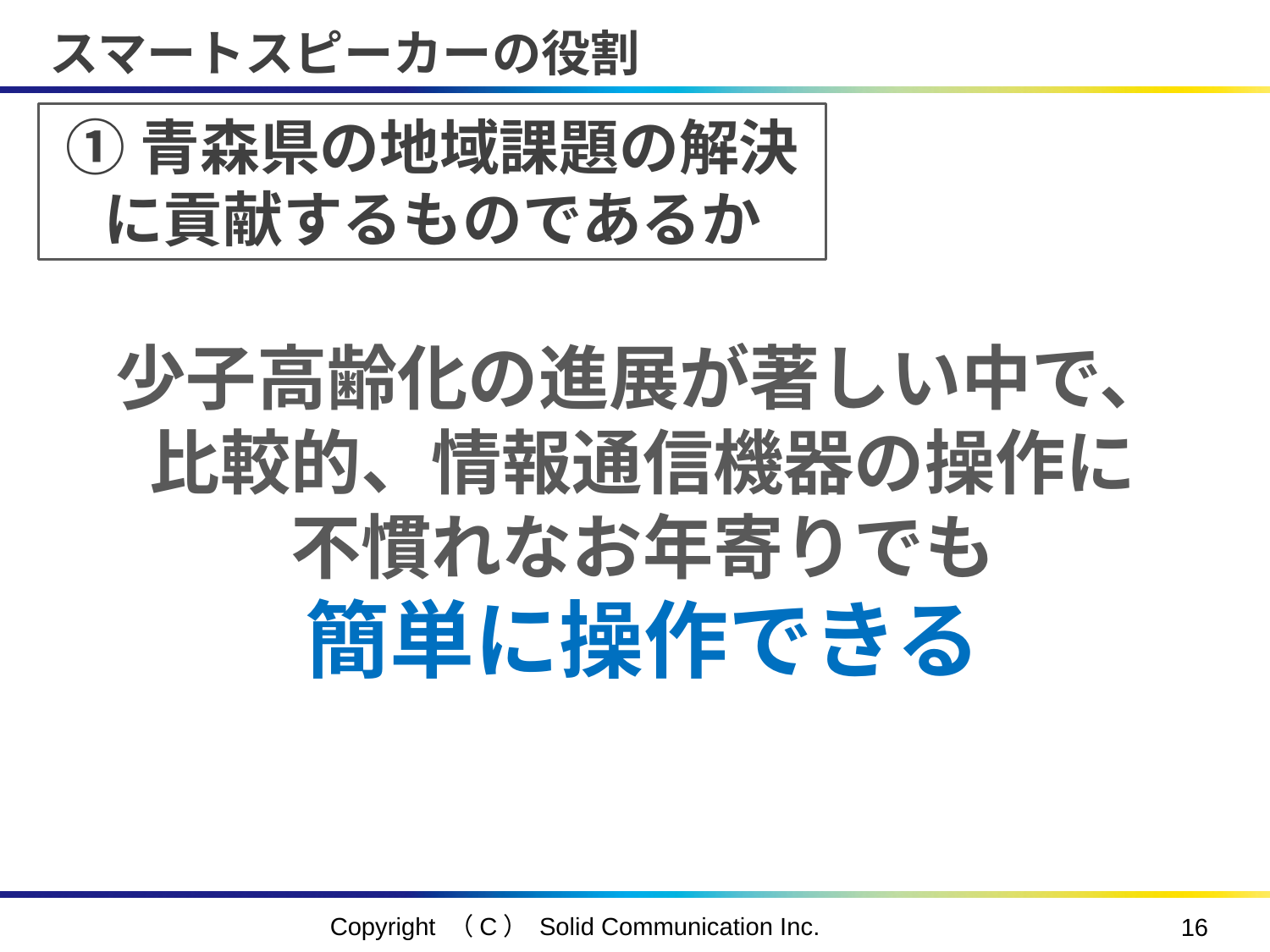

# スマートスピーカーの役割
①青森県の地域課題の解決に貢献するものであるか
少子高齢化の進展が著しい中で、
比較的、情報通信機器の操作に
不慣れなお年寄りでも
簡単に操作できる
Copyright （C） Solid Communication Inc.
16